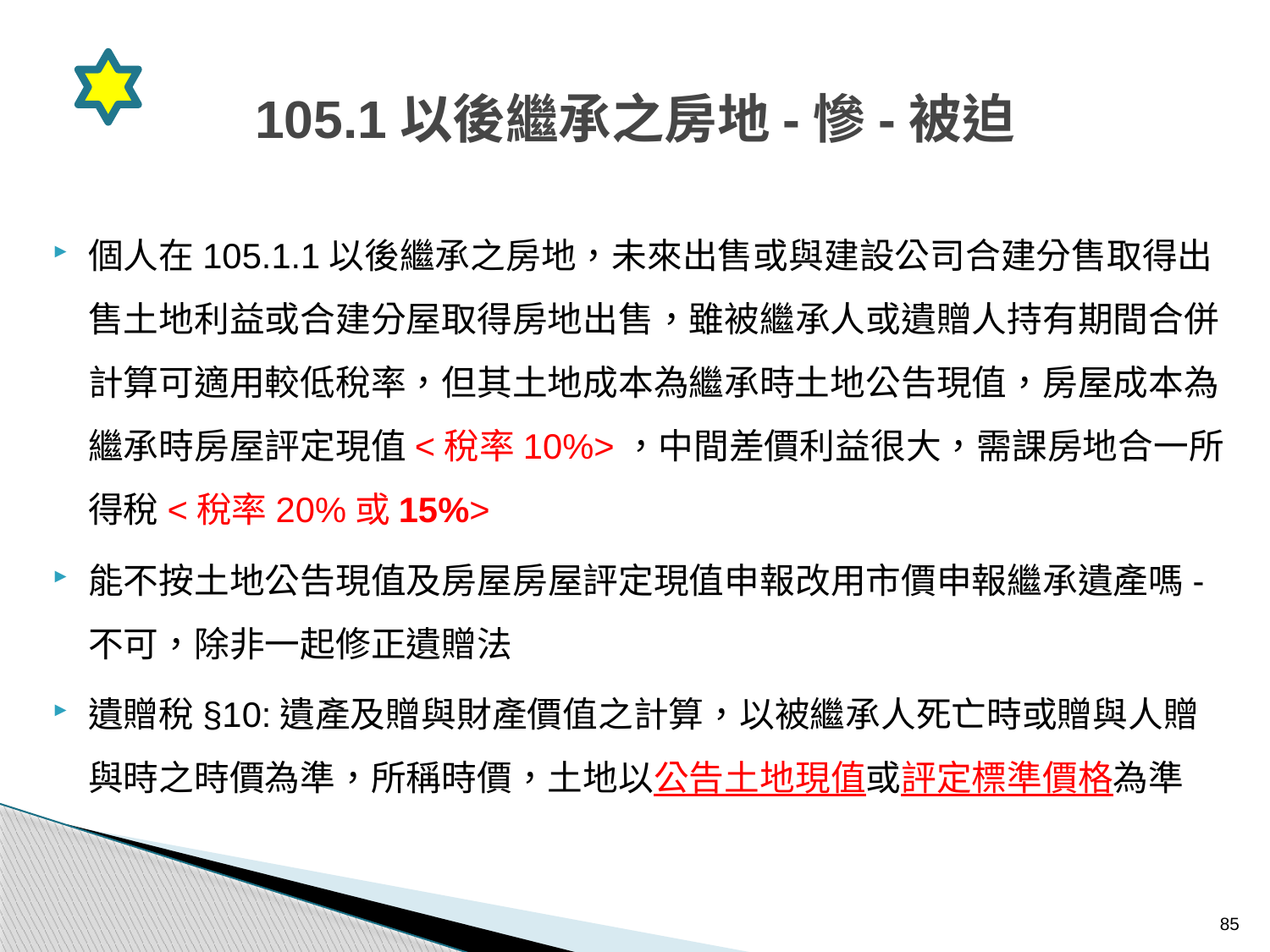

# 105.1以後繼承之房地-慘-被迫

個人在105.1.1以後繼承之房地，未來出售或與建設公司合建分售取得出售土地利益或合建分屋取得房地出售，雖被繼承人或遺贈人持有期間合併計算可適用較低稅率，但其土地成本為繼承時土地公告現值，房屋成本為繼承時房屋評定現值<稅率10%>，中間差價利益很大，需課房地合一所得稅<稅率20%或15%>
能不按土地公告現值及房屋房屋評定現值申報改用市價申報繼承遺產嗎-不可，除非一起修正遺贈法
遺贈稅§10:遺產及贈與財產價值之計算，以被繼承人死亡時或贈與人贈與時之時價為準，所稱時價，土地以公告土地現值或評定標準價格為準
85